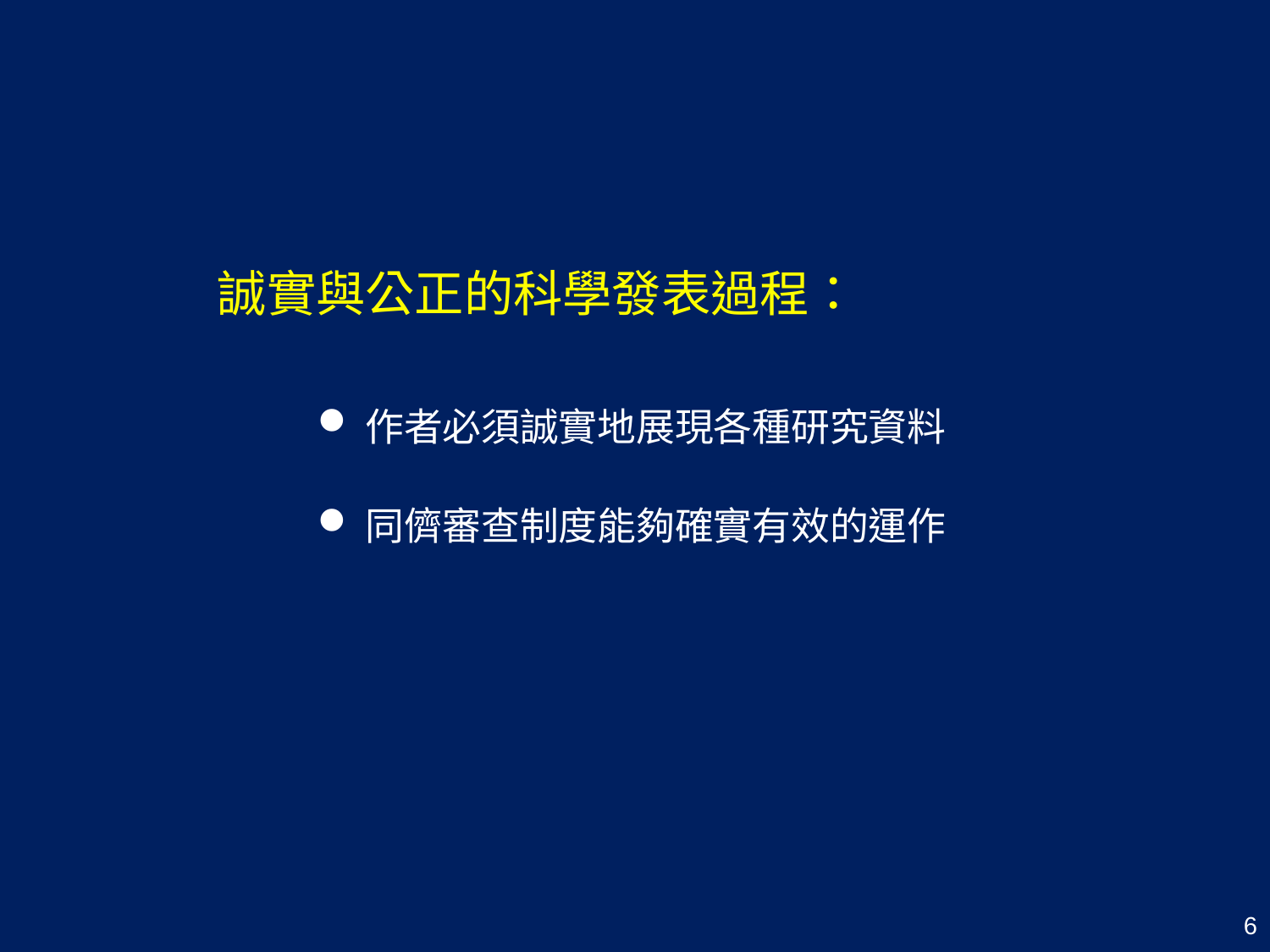

誠實與公正的科學發表過程：
作者必須誠實地展現各種研究資料
同儕審查制度能夠確實有效的運作
6